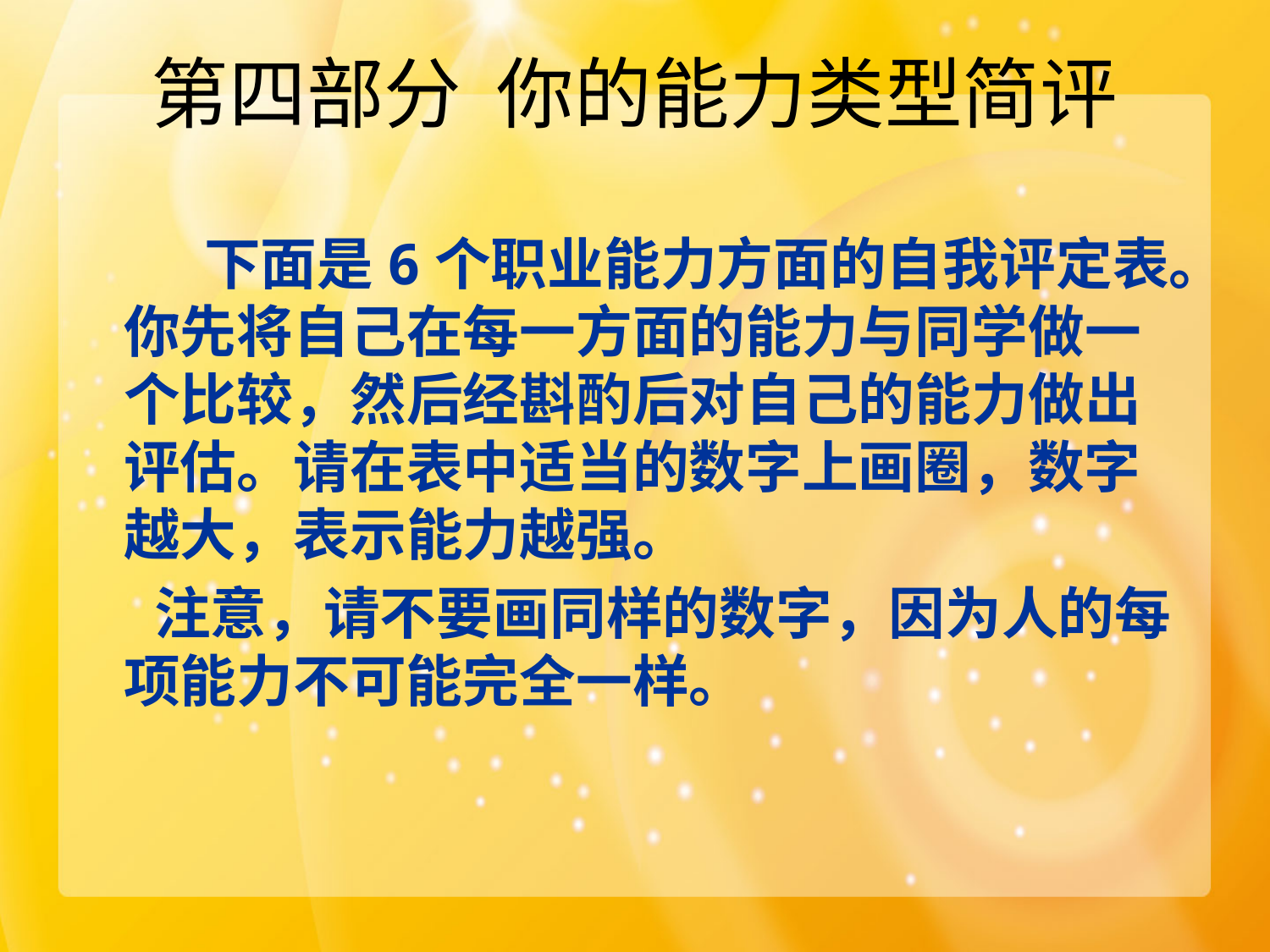

# 第四部分  你的能力类型简评
         下面是6个职业能力方面的自我评定表。你先将自己在每一方面的能力与同学做一个比较，然后经斟酌后对自己的能力做出评估。请在表中适当的数字上画圈，数字越大，表示能力越强。
     注意，请不要画同样的数字，因为人的每项能力不可能完全一样。